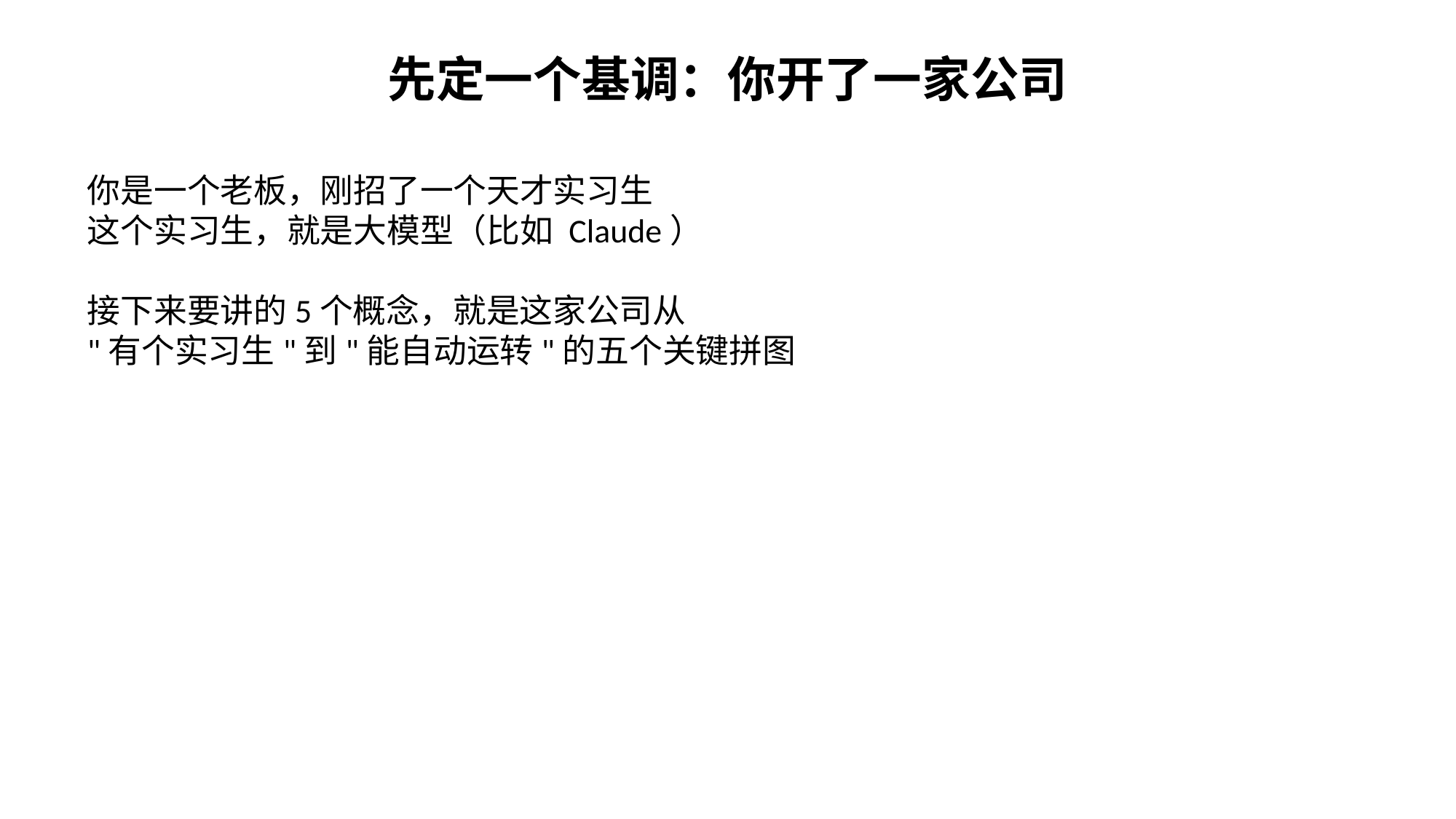

先定一个基调：你开了一家公司
你是一个老板，刚招了一个天才实习生
这个实习生，就是大模型（比如 Claude）

接下来要讲的5个概念，就是这家公司从
"有个实习生"到"能自动运转"的五个关键拼图